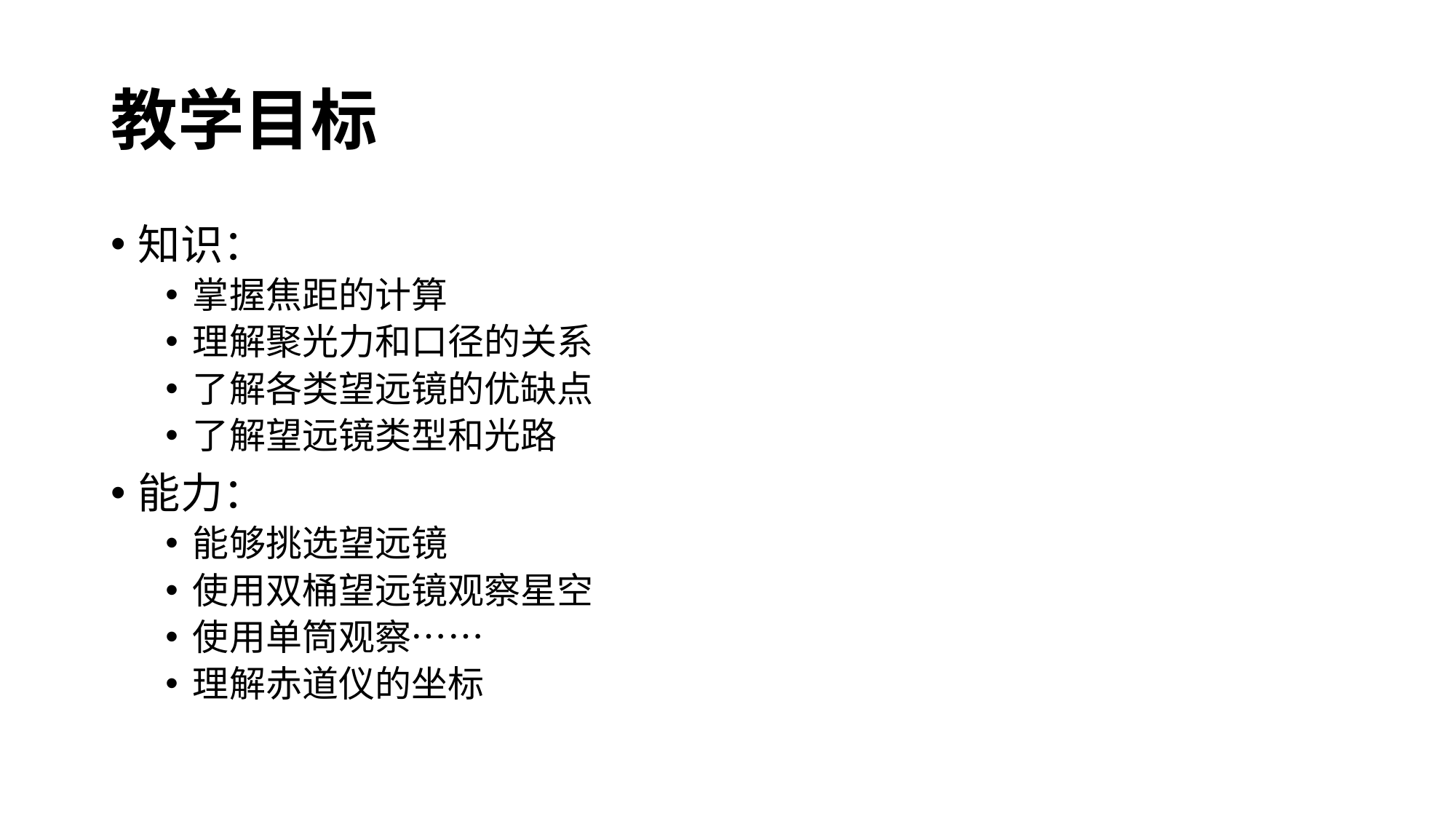

# 教学目标
知识：
掌握焦距的计算
理解聚光力和口径的关系
了解各类望远镜的优缺点
了解望远镜类型和光路
能力：
能够挑选望远镜
使用双桶望远镜观察星空
使用单筒观察……
理解赤道仪的坐标